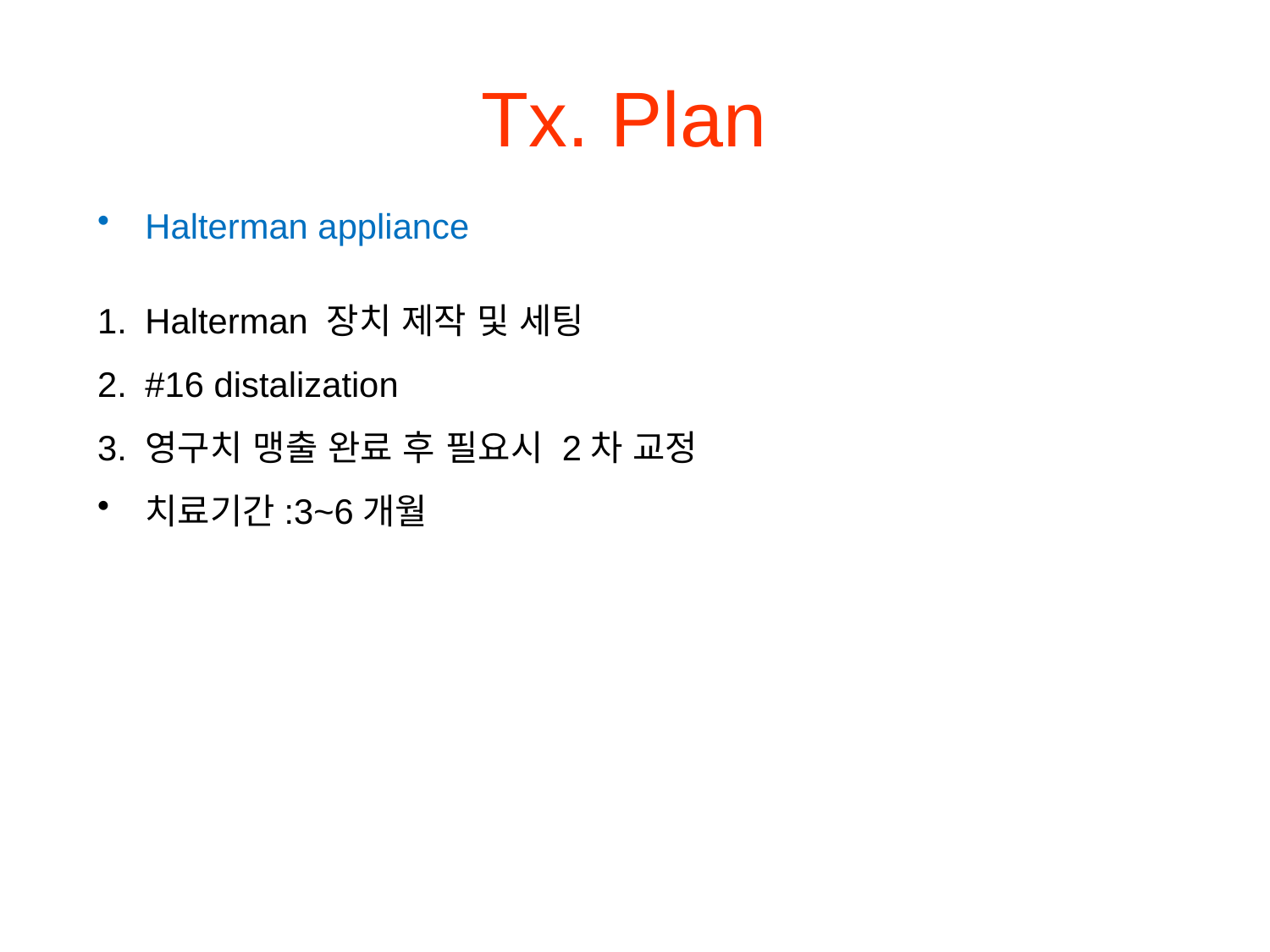

# Tx. Plan
Halterman appliance

Halterman 장치 제작 및 세팅
#16 distalization
영구치 맹출 완료 후 필요시 2차 교정

치료기간:3~6개월